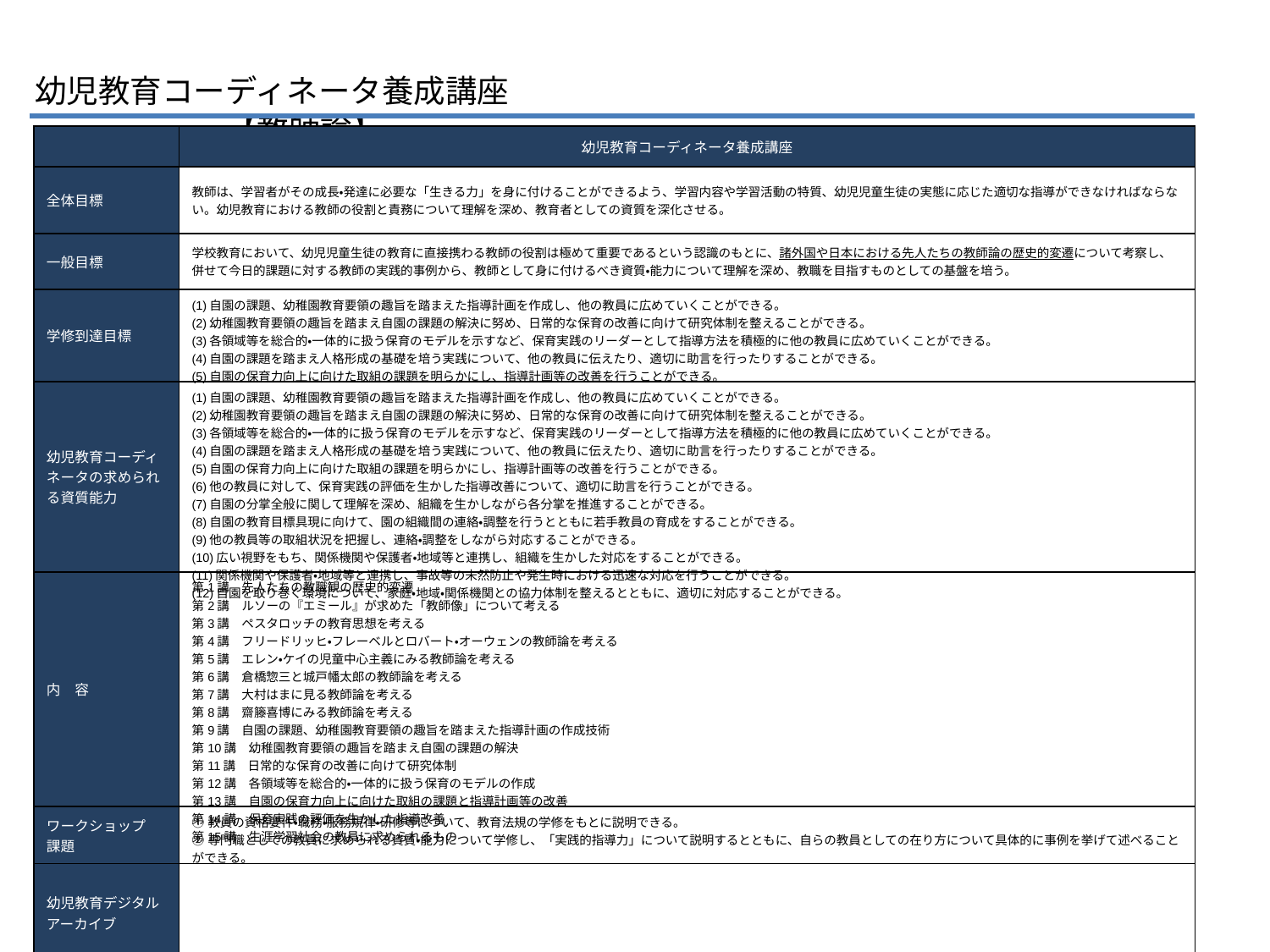

幼児教育コーディネータ養成講座　　　　　　　　　　　　　　　　　　　　　　　　　　　【教師論】

|  | 幼児教育コーディネータ養成講座 |
| --- | --- |
| 全体目標 | 教師は、学習者がその成長・発達に必要な「生きる力」を身に付けることができるよう、学習内容や学習活動の特質、幼児児童生徒の実態に応じた適切な指導ができなければならない。幼児教育における教師の役割と責務について理解を深め、教育者としての資質を深化させる。 |
| 一般目標 | 学校教育において、幼児児童生徒の教育に直接携わる教師の役割は極めて重要であるという認識のもとに、諸外国や日本における先人たちの教師論の歴史的変遷について考察し、併せて今日的課題に対する教師の実践的事例から、教師として身に付けるべき資質・能力について理解を深め、教職を目指すものとしての基盤を培う。 |
| 学修到達目標 | (1)自園の課題、幼稚園教育要領の趣旨を踏まえた指導計画を作成し、他の教員に広めていくことができる。 (2)幼稚園教育要領の趣旨を踏まえ自園の課題の解決に努め、日常的な保育の改善に向けて研究体制を整えることができる。 (3)各領域等を総合的・一体的に扱う保育のモデルを示すなど、保育実践のリーダーとして指導方法を積極的に他の教員に広めていくことができる。 (4)自園の課題を踏まえ人格形成の基礎を培う実践について、他の教員に伝えたり、適切に助言を行ったりすることができる。 (5)自園の保育力向上に向けた取組の課題を明らかにし、指導計画等の改善を行うことができる。 |
| 幼児教育コーディネータの求められる資質能力 | (1)自園の課題、幼稚園教育要領の趣旨を踏まえた指導計画を作成し、他の教員に広めていくことができる。 (2)幼稚園教育要領の趣旨を踏まえ自園の課題の解決に努め、日常的な保育の改善に向けて研究体制を整えることができる。 (3)各領域等を総合的・一体的に扱う保育のモデルを示すなど、保育実践のリーダーとして指導方法を積極的に他の教員に広めていくことができる。 (4)自園の課題を踏まえ人格形成の基礎を培う実践について、他の教員に伝えたり、適切に助言を行ったりすることができる。 (5)自園の保育力向上に向けた取組の課題を明らかにし、指導計画等の改善を行うことができる。 (6)他の教員に対して、保育実践の評価を生かした指導改善について、適切に助言を行うことができる。 (7)自園の分掌全般に関して理解を深め、組織を生かしながら各分掌を推進することができる。 (8)自園の教育目標具現に向けて、園の組織間の連絡・調整を行うとともに若手教員の育成をすることができる。 (9)他の教員等の取組状況を把握し、連絡・調整をしながら対応することができる。 (10)広い視野をもち、関係機関や保護者・地域等と連携し、組織を生かした対応をすることができる。 (11)関係機関や保護者・地域等と連携し、事故等の未然防止や発生時における迅速な対応を行うことができる。 (12)自園を取り巻く環境について、家庭・地域・関係機関との協力体制を整えるとともに、適切に対応することができる。 |
| 内　容 | 第1講　先人たちの教職観の歴史的変遷 第2講　ルソーの『エミール』が求めた「教師像」について考える 第3講　ペスタロッチの教育思想を考える 第4講　フリードリッヒ・フレーベルとロバート・オーウェンの教師論を考える 第5講　エレン・ケイの児童中心主義にみる教師論を考える 第6講　倉橋惣三と城戸幡太郎の教師論を考える 第7講　大村はまに見る教師論を考える 第8講　齋籐喜博にみる教師論を考える 第9講　自園の課題、幼稚園教育要領の趣旨を踏まえた指導計画の作成技術　 第10講　幼稚園教育要領の趣旨を踏まえ自園の課題の解決 第11講　日常的な保育の改善に向けて研究体制 第12講　各領域等を総合的・一体的に扱う保育のモデルの作成 第13講　自園の保育力向上に向けた取組の課題と指導計画等の改善 第14講　保育実践の評価を生かした指導改善 第15講　生涯学習社会の教員に求められるもの |
| ワークショップ 課題 | ①教員の資格要件・職務・服務規律・研修等について、教育法規の学修をもとに説明できる。 ②専門職としての教員に求められる資質・能力について学修し、「実践的指導力」について説明するとともに、自らの教員としての在り方について具体的に事例を挙げて述べることができる。 |
| 幼児教育デジタルアーカイブ |  |